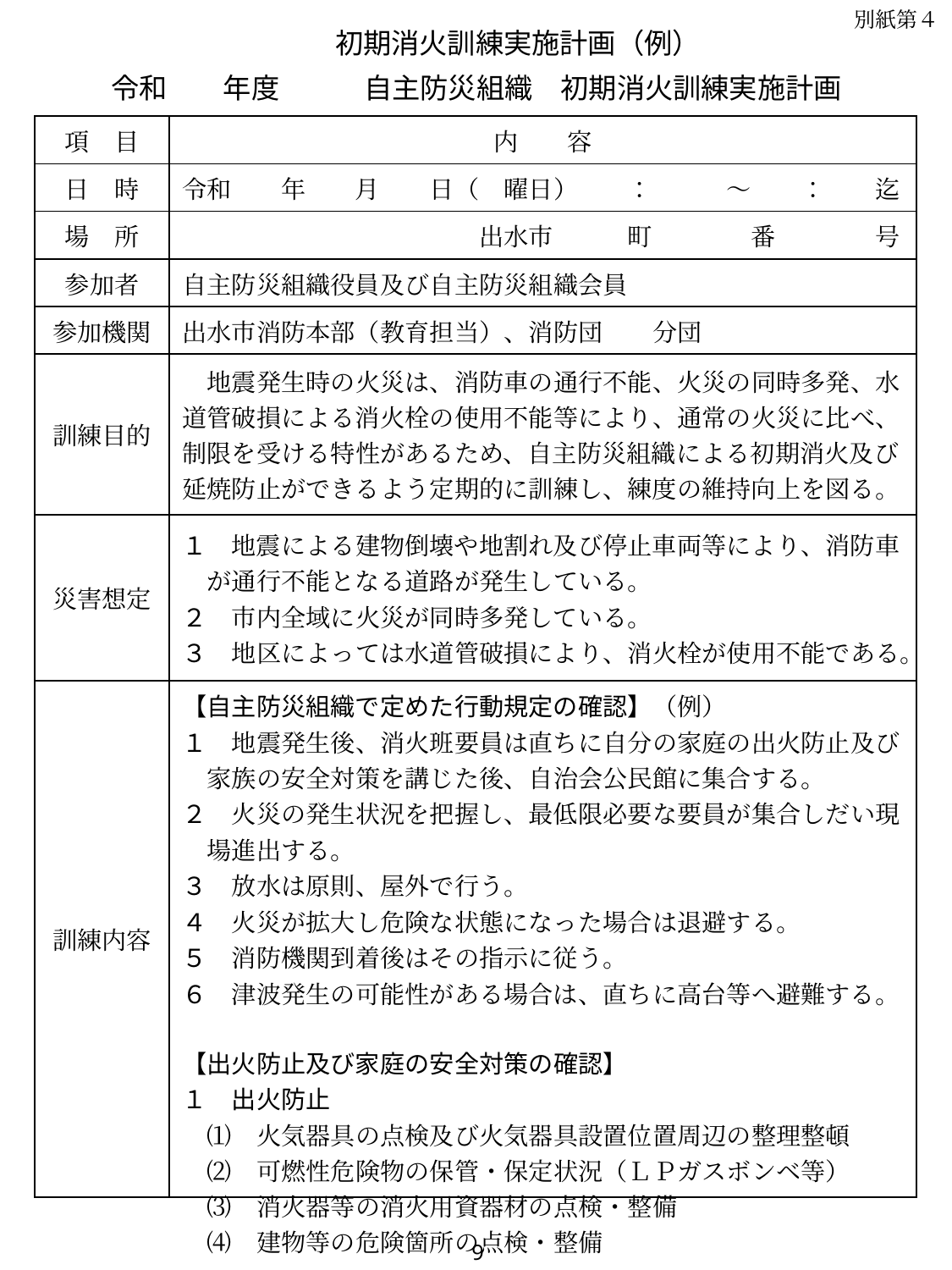

別紙第４
初期消火訓練実施計画（例）
令和　　年度　　　自主防災組織　初期消火訓練実施計画
| 項　目 | 内　　容 |
| --- | --- |
| 日　時 | 令和　　年　　月　　日（　曜日）　　：　　　～　　：　　迄 |
| 場　所 | 出水市　　　町　　　　番　　　　号 |
| 参加者 | 自主防災組織役員及び自主防災組織会員 |
| 参加機関 | 出水市消防本部（教育担当）、消防団　　分団 |
| 訓練目的 | 地震発生時の火災は、消防車の通行不能、火災の同時多発、水道管破損による消火栓の使用不能等により、通常の火災に比べ、制限を受ける特性があるため、自主防災組織による初期消火及び延焼防止ができるよう定期的に訓練し、練度の維持向上を図る。 |
| 災害想定 | １　地震による建物倒壊や地割れ及び停止車両等により、消防車 　が通行不能となる道路が発生している。 ２　市内全域に火災が同時多発している。 ３　地区によっては水道管破損により、消火栓が使用不能である。 |
| 訓練内容 | 【自主防災組織で定めた行動規定の確認】（例） １　地震発生後、消火班要員は直ちに自分の家庭の出火防止及び 　家族の安全対策を講じた後、自治会公民館に集合する。 ２　火災の発生状況を把握し、最低限必要な要員が集合しだい現 　場進出する。 ３　放水は原則、屋外で行う。 ４　火災が拡大し危険な状態になった場合は退避する。 ５　消防機関到着後はその指示に従う。 ６　津波発生の可能性がある場合は、直ちに高台等へ避難する。 【出火防止及び家庭の安全対策の確認】 １　出火防止 　⑴　火気器具の点検及び火気器具設置位置周辺の整理整頓 　⑵　可燃性危険物の保管・保定状況（ＬＰガスボンベ等） 　⑶　消火器等の消火用資器材の点検・整備 　⑷　建物等の危険箇所の点検・整備 |
9